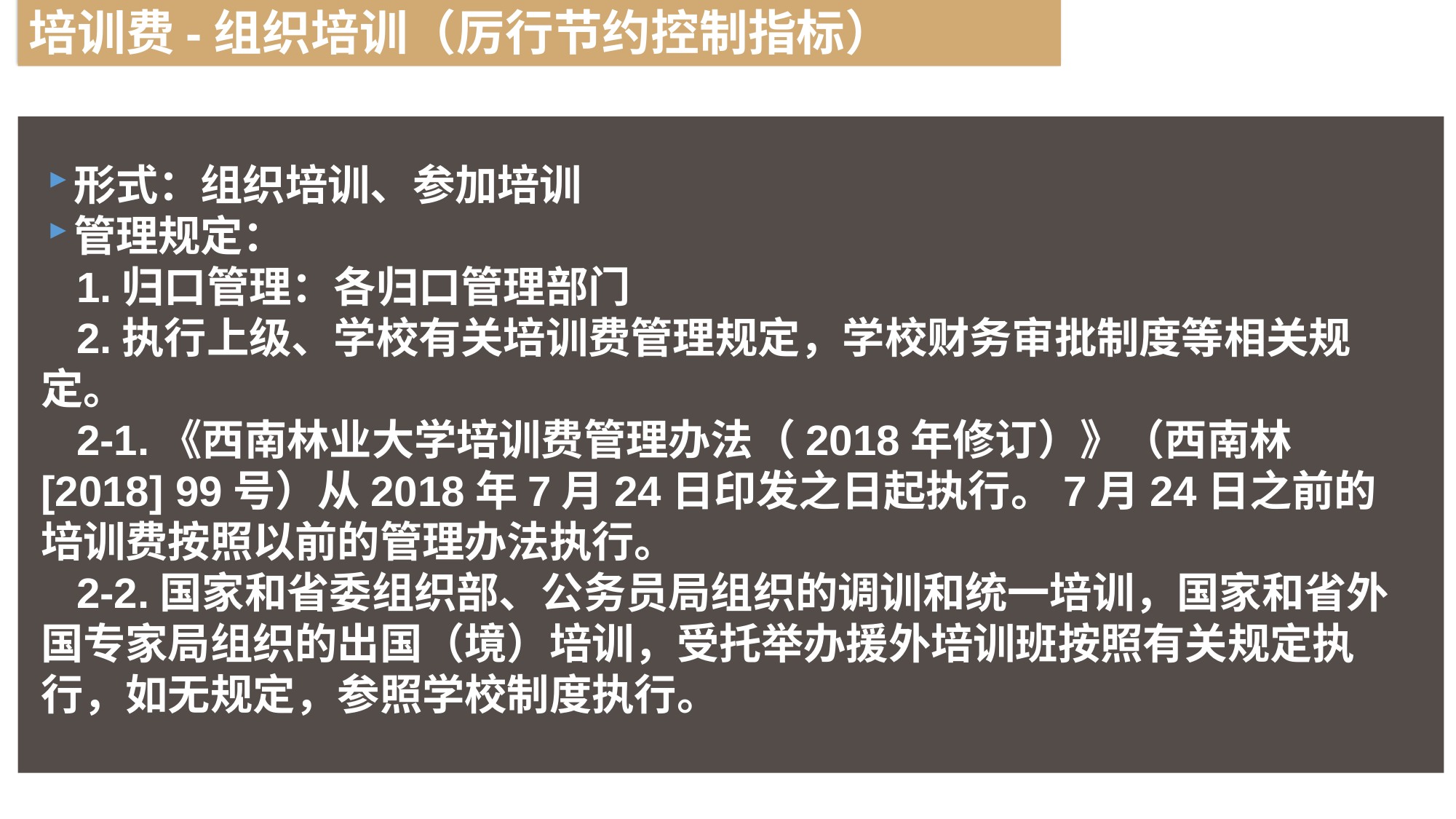

培训费-组织培训（厉行节约控制指标）

形式：组织培训、参加培训
管理规定：
   1.归口管理：各归口管理部门
   2.执行上级、学校有关培训费管理规定，学校财务审批制度等相关规定。
   2-1.《西南林业大学培训费管理办法（2018年修订）》（西南林[2018] 99号）从2018年7月24日印发之日起执行。7月24日之前的培训费按照以前的管理办法执行。
   2-2.国家和省委组织部、公务员局组织的调训和统一培训，国家和省外国专家局组织的出国（境）培训，受托举办援外培训班按照有关规定执行，如无规定，参照学校制度执行。
指因业务需要的临时用款，如职工预借的差旅费等。